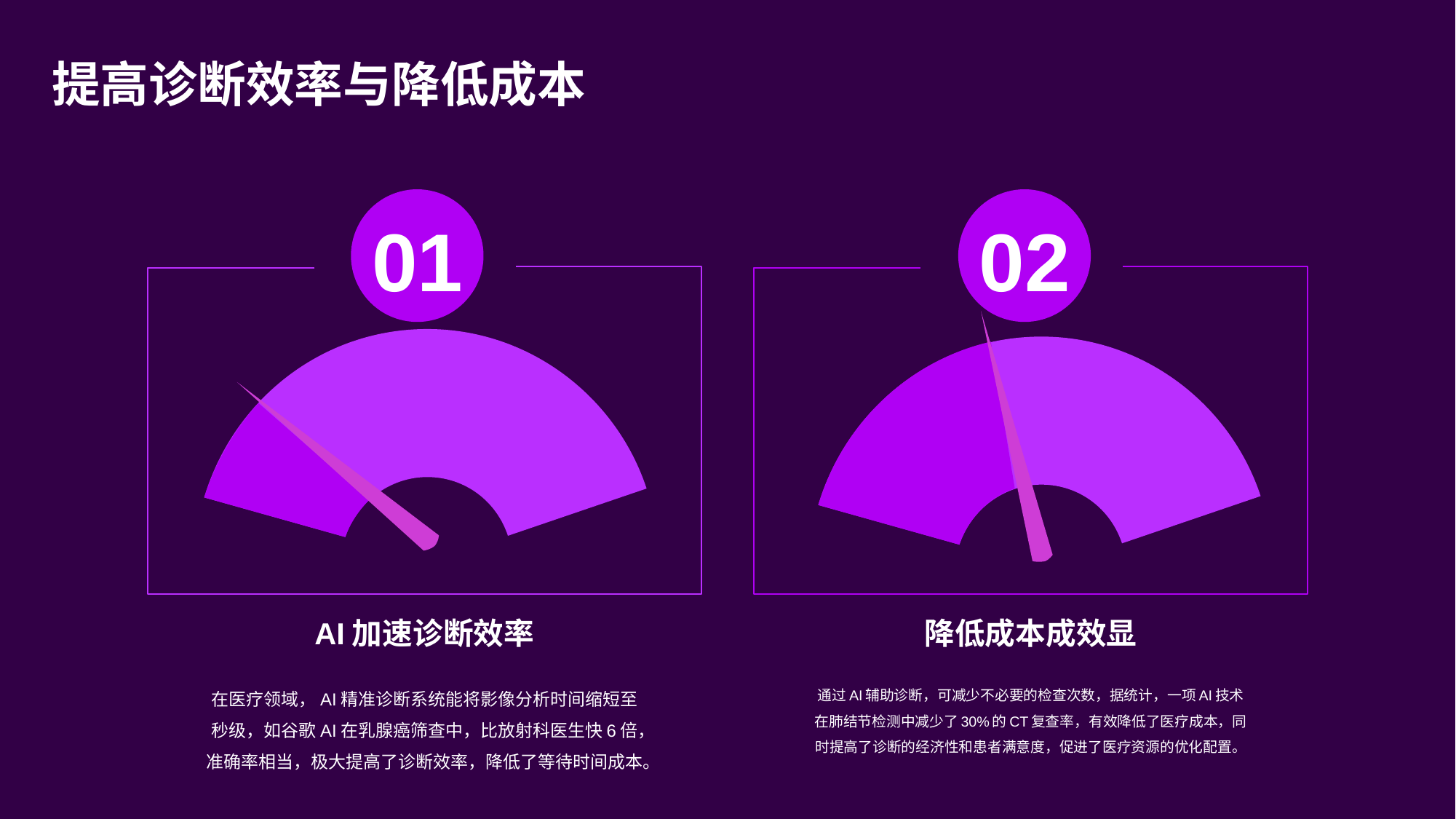

提高诊断效率与降低成本

01
02

AI加速诊断效率
降低成本成效显
在医疗领域，AI精准诊断系统能将影像分析时间缩短至秒级，如谷歌AI在乳腺癌筛查中，比放射科医生快6倍，准确率相当，极大提高了诊断效率，降低了等待时间成本。
通过AI辅助诊断，可减少不必要的检查次数，据统计，一项AI技术在肺结节检测中减少了30%的CT复查率，有效降低了医疗成本，同时提高了诊断的经济性和患者满意度，促进了医疗资源的优化配置。